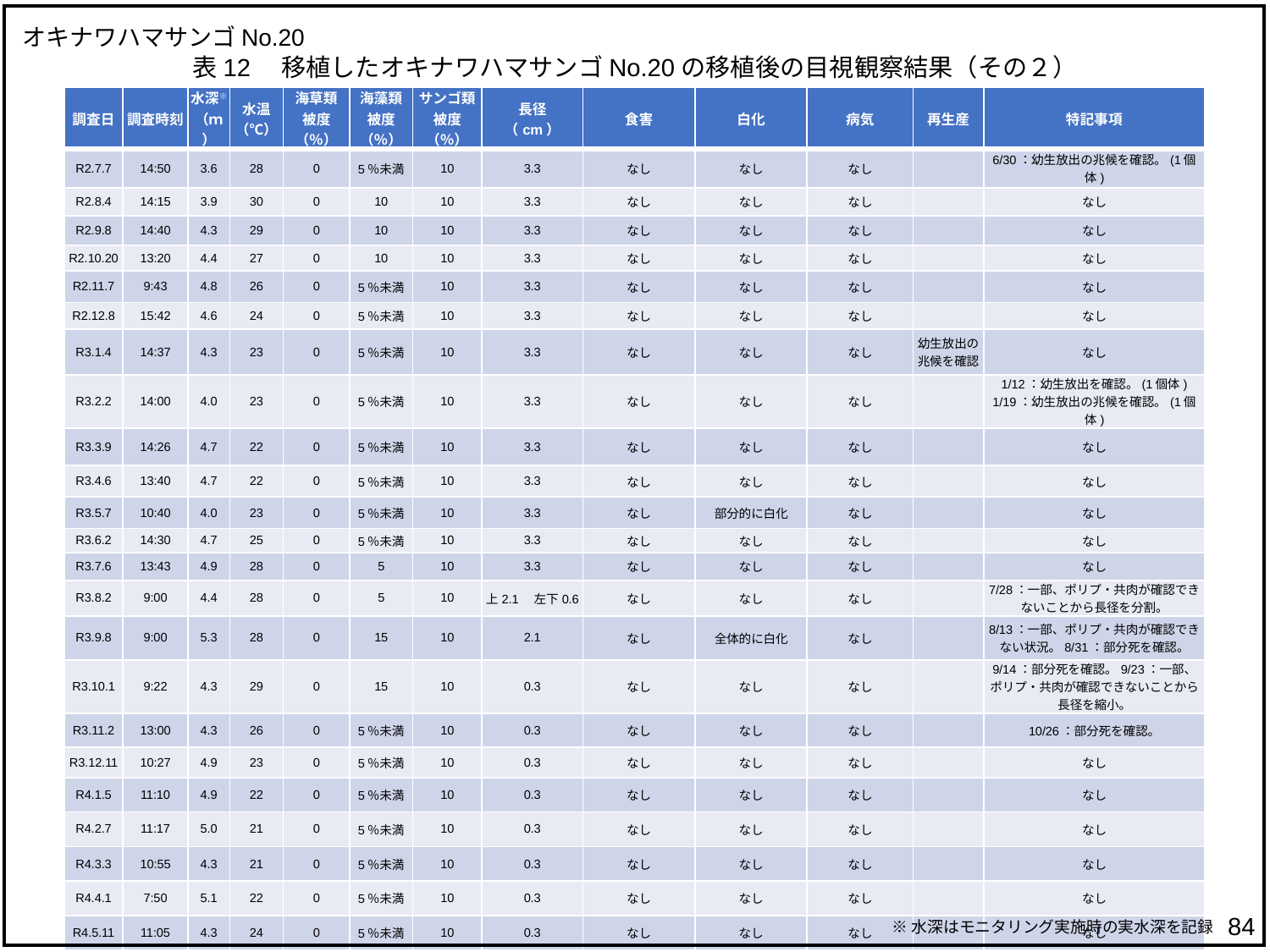

オキナワハマサンゴNo.20
表12　移植したオキナワハマサンゴNo.20の移植後の目視観察結果（その２）
| 調査日 | 調査時刻 | 水深※ （ｍ） | 水温 （℃） | 海草類 被度（％） | 海藻類 被度（％） | サンゴ類 被度（％） | 長径 （cm） | 食害 | 白化 | 病気 | 再生産 | 特記事項 |
| --- | --- | --- | --- | --- | --- | --- | --- | --- | --- | --- | --- | --- |
| R2.7.7 | 14:50 | 3.6 | 28 | 0 | 5％未満 | 10 | 3.3 | なし | なし | なし |  | 6/30：幼生放出の兆候を確認。(1個体) |
| R2.8.4 | 14:15 | 3.9 | 30 | 0 | 10 | 10 | 3.3 | なし | なし | なし |  | なし |
| R2.9.8 | 14:40 | 4.3 | 29 | 0 | 10 | 10 | 3.3 | なし | なし | なし |  | なし |
| R2.10.20 | 13:20 | 4.4 | 27 | 0 | 10 | 10 | 3.3 | なし | なし | なし |  | なし |
| R2.11.7 | 9:43 | 4.8 | 26 | 0 | 5％未満 | 10 | 3.3 | なし | なし | なし |  | なし |
| R2.12.8 | 15:42 | 4.6 | 24 | 0 | 5％未満 | 10 | 3.3 | なし | なし | なし |  | なし |
| R3.1.4 | 14:37 | 4.3 | 23 | 0 | 5％未満 | 10 | 3.3 | なし | なし | なし | 幼生放出の兆候を確認 | なし |
| R3.2.2 | 14:00 | 4.0 | 23 | 0 | 5％未満 | 10 | 3.3 | なし | なし | なし |  | 1/12：幼生放出を確認。(1個体) 1/19：幼生放出の兆候を確認。(1個体) |
| R3.3.9 | 14:26 | 4.7 | 22 | 0 | 5％未満 | 10 | 3.3 | なし | なし | なし |  | なし |
| R3.4.6 | 13:40 | 4.7 | 22 | 0 | 5％未満 | 10 | 3.3 | なし | なし | なし |  | なし |
| R3.5.7 | 10:40 | 4.0 | 23 | 0 | 5％未満 | 10 | 3.3 | なし | 部分的に白化 | なし |  | なし |
| R3.6.2 | 14:30 | 4.7 | 25 | 0 | 5％未満 | 10 | 3.3 | なし | なし | なし |  | なし |
| R3.7.6 | 13:43 | 4.9 | 28 | 0 | 5 | 10 | 3.3 | なし | なし | なし |  | なし |
| R3.8.2 | 9:00 | 4.4 | 28 | 0 | 5 | 10 | 上2.1　左下0.6 | なし | なし | なし |  | 7/28：一部、ポリプ・共肉が確認できないことから長径を分割。 |
| R3.9.8 | 9:00 | 5.3 | 28 | 0 | 15 | 10 | 2.1 | なし | 全体的に白化 | なし |  | 8/13：一部、ポリプ・共肉が確認できない状況。8/31：部分死を確認。 |
| R3.10.1 | 9:22 | 4.3 | 29 | 0 | 15 | 10 | 0.3 | なし | なし | なし |  | 9/14：部分死を確認。9/23：一部、ポリプ・共肉が確認できないことから長径を縮小。 |
| R3.11.2 | 13:00 | 4.3 | 26 | 0 | 5％未満 | 10 | 0.3 | なし | なし | なし |  | 10/26：部分死を確認。 |
| R3.12.11 | 10:27 | 4.9 | 23 | 0 | 5％未満 | 10 | 0.3 | なし | なし | なし |  | なし |
| R4.1.5 | 11:10 | 4.9 | 22 | 0 | 5％未満 | 10 | 0.3 | なし | なし | なし |  | なし |
| R4.2.7 | 11:17 | 5.0 | 21 | 0 | 5％未満 | 10 | 0.3 | なし | なし | なし |  | なし |
| R4.3.3 | 10:55 | 4.3 | 21 | 0 | 5％未満 | 10 | 0.3 | なし | なし | なし |  | なし |
| R4.4.1 | 7:50 | 5.1 | 22 | 0 | 5％未満 | 10 | 0.3 | なし | なし | なし |  | なし |
| R4.5.11 | 11:05 | 4.3 | 24 | 0 | 5％未満 | 10 | 0.3 | なし | なし | なし |  | なし |
84
※水深はモニタリング実施時の実水深を記録